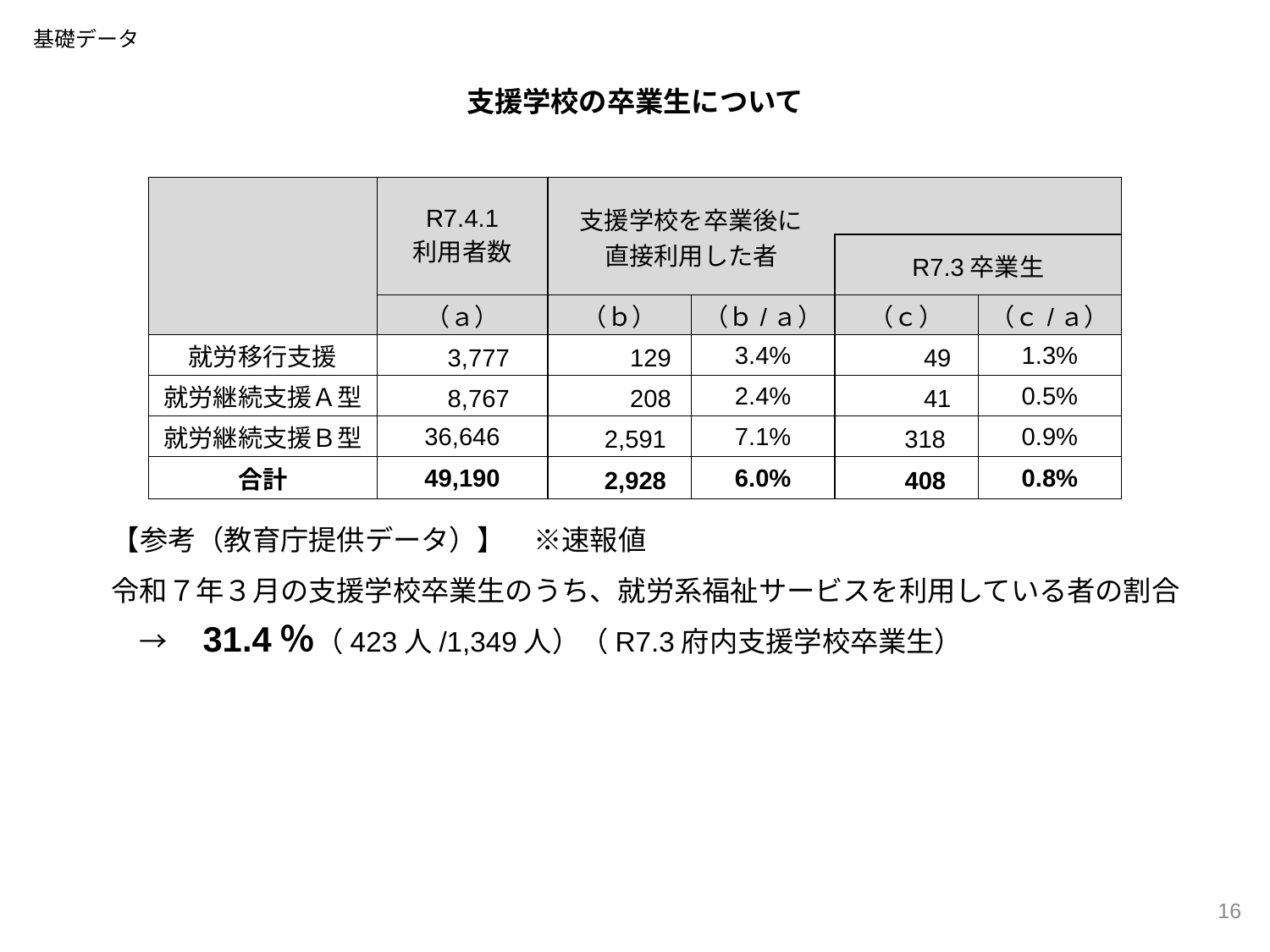

基礎データ
支援学校の卒業生について
|  | R7.4.1 利用者数 | 支援学校を卒業後に 直接利用した者 |  |  |  |
| --- | --- | --- | --- | --- | --- |
|  |  |  |  | R7.3卒業生 |  |
|  | （ａ） | （ｂ） | （ｂ/ａ） | （ｃ） | （ｃ/ａ） |
| 就労移行支援 | 3,777 | 129 | 3.4% | 49 | 1.3% |
| 就労継続支援Ａ型 | 8,767 | 208 | 2.4% | 41 | 0.5% |
| 就労継続支援Ｂ型 | 36,646 | 2,591 | 7.1% | 318 | 0.9% |
| 合計 | 49,190 | 2,928 | 6.0% | 408 | 0.8% |
【参考（教育庁提供データ）】　※速報値

令和７年３月の支援学校卒業生のうち、就労系福祉サービスを利用している者の割合

　→　31.4％（423人/1,349人）（R7.3府内支援学校卒業生）
16